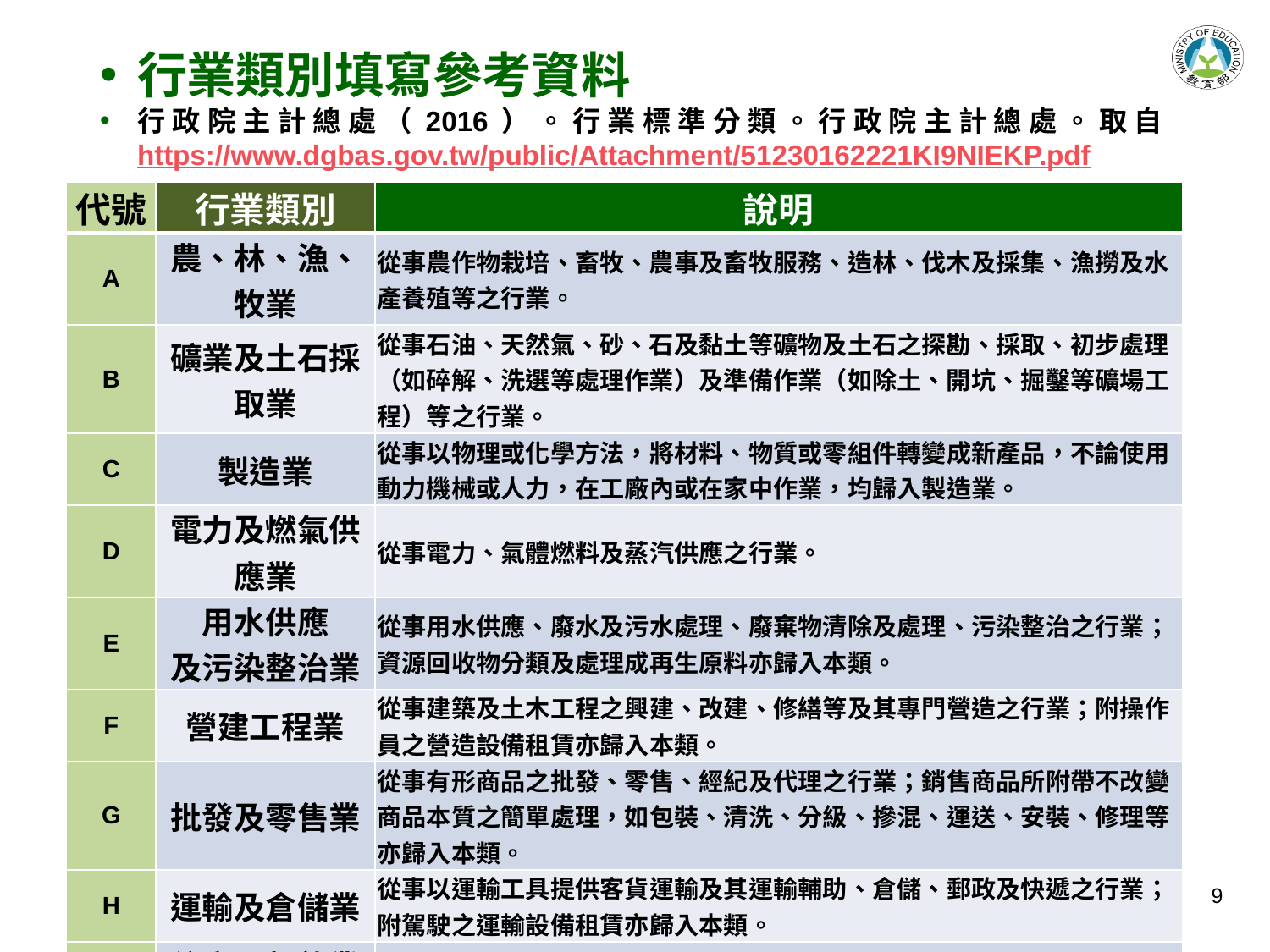

行業類別填寫參考資料
行政院主計總處（2016）。行業標準分類。行政院主計總處。取自https://www.dgbas.gov.tw/public/Attachment/51230162221KI9NIEKP.pdf

| 代號 | 行業類別 | 說明 |
| --- | --- | --- |
| A | 農、林、漁、牧業 | 從事農作物栽培、畜牧、農事及畜牧服務、造林、伐木及採集、漁撈及水產養殖等之行業。 |
| B | 礦業及土石採取業 | 從事石油、天然氣、砂、石及黏土等礦物及土石之探勘、採取、初步處理（如碎解、洗選等處理作業）及準備作業（如除土、開坑、掘鑿等礦場工程）等之行業。 |
| C | 製造業 | 從事以物理或化學方法，將材料、物質或零組件轉變成新產品，不論使用動力機械或人力，在工廠內或在家中作業，均歸入製造業。 |
| D | 電力及燃氣供應業 | 從事電力、氣體燃料及蒸汽供應之行業。 |
| E | 用水供應 及污染整治業 | 從事用水供應、廢水及污水處理、廢棄物清除及處理、污染整治之行業；資源回收物分類及處理成再生原料亦歸入本類。 |
| F | 營建工程業 | 從事建築及土木工程之興建、改建、修繕等及其專門營造之行業；附操作員之營造設備租賃亦歸入本類。 |
| G | 批發及零售業 | 從事有形商品之批發、零售、經紀及代理之行業；銷售商品所附帶不改變商品本質之簡單處理，如包裝、清洗、分級、摻混、運送、安裝、修理等亦歸入本類。 |
| H | 運輸及倉儲業 | 從事以運輸工具提供客貨運輸及其運輸輔助、倉儲、郵政及快遞之行業；附駕駛之運輸設備租賃亦歸入本類。 |
| I | 住宿及餐飲業 | 從事短期或臨時性住宿服務及餐飲服務之行業。 |
9